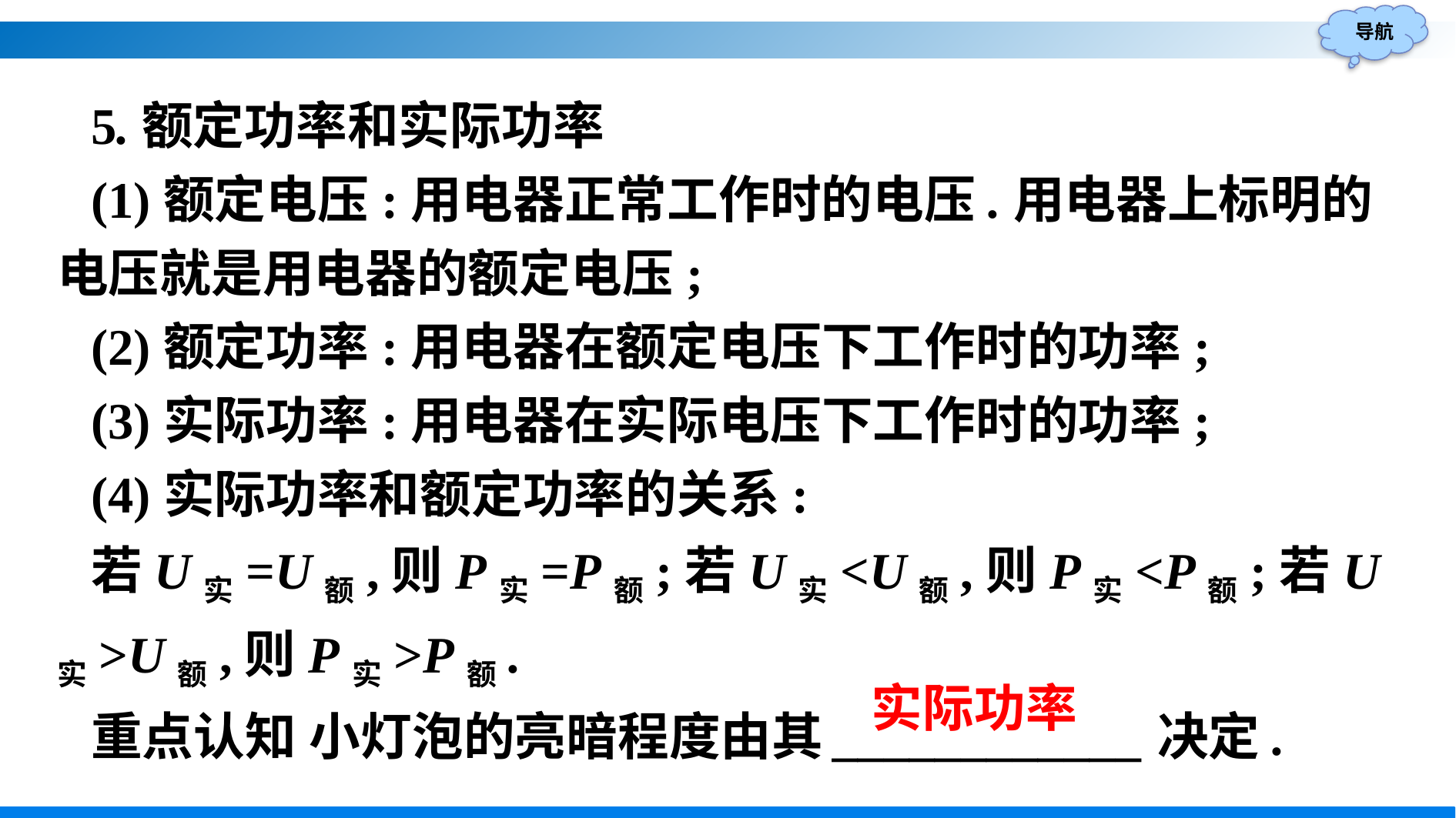

5.额定功率和实际功率
(1)额定电压:用电器正常工作时的电压.用电器上标明的电压就是用电器的额定电压;
(2)额定功率:用电器在额定电压下工作时的功率;
(3)实际功率:用电器在实际电压下工作时的功率;
(4)实际功率和额定功率的关系:
若U实=U额,则P实=P额;若U实<U额,则P实<P额;若U实>U额,则P实>P额.
重点认知 小灯泡的亮暗程度由其____________决定.
实际功率